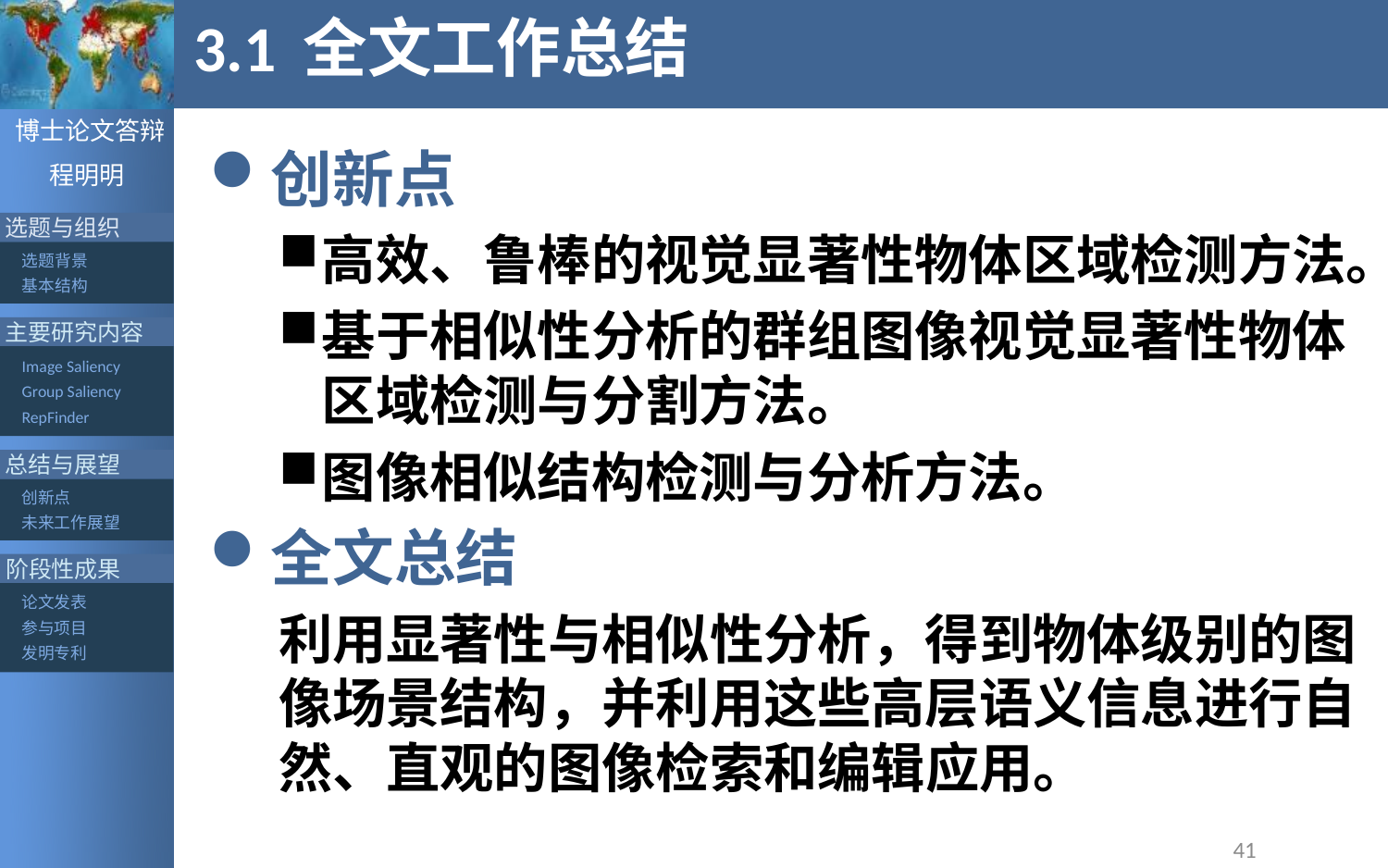

# 3.1 全文工作总结
创新点
高效、鲁棒的视觉显著性物体区域检测方法。
基于相似性分析的群组图像视觉显著性物体区域检测与分割方法。
图像相似结构检测与分析方法。
全文总结
利用显著性与相似性分析，得到物体级别的图像场景结构，并利用这些高层语义信息进行自然、直观的图像检索和编辑应用。
41